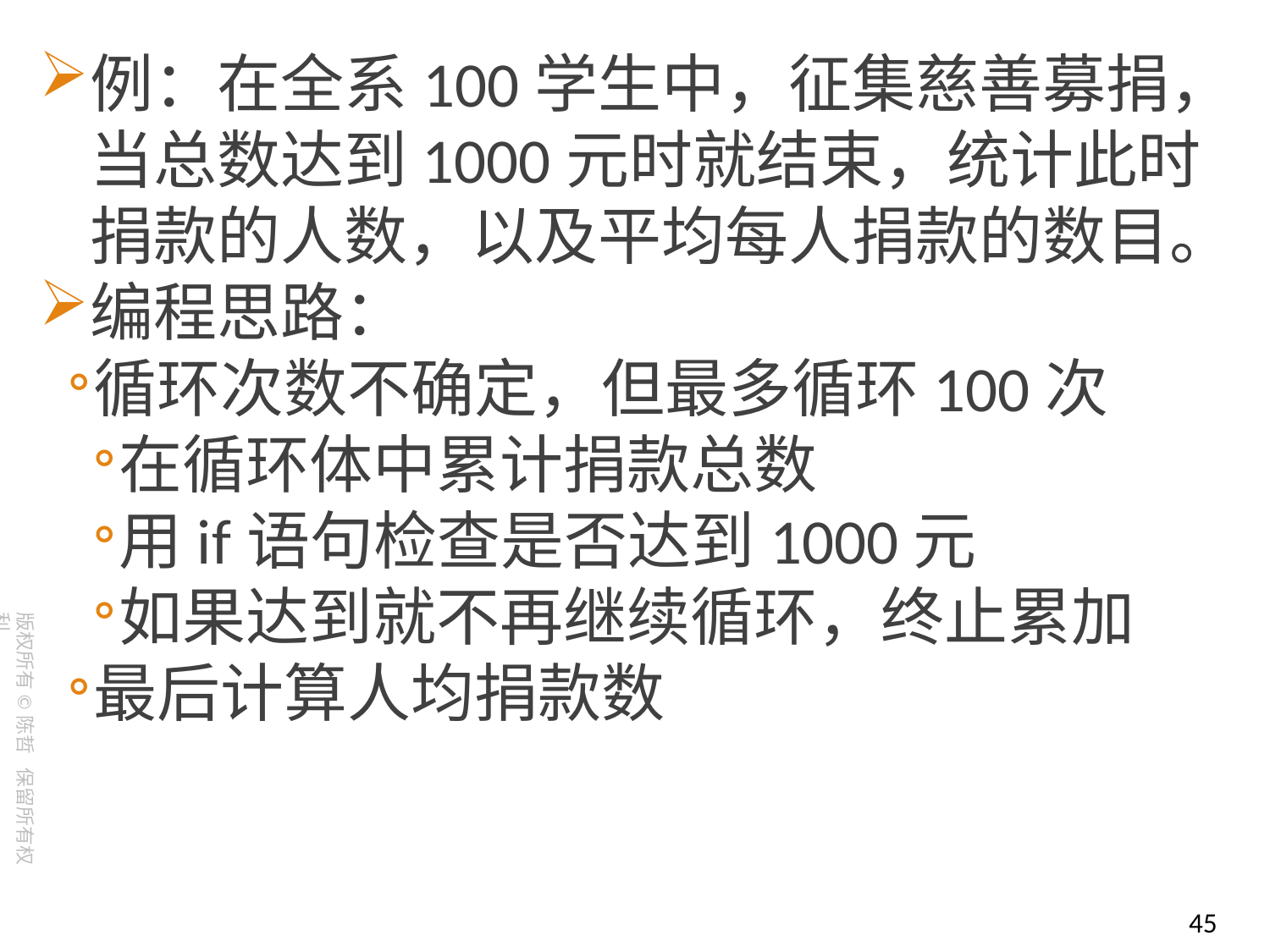

例：在全系100学生中，征集慈善募捐，当总数达到1000元时就结束，统计此时捐款的人数，以及平均每人捐款的数目。
编程思路：
循环次数不确定，但最多循环100次
在循环体中累计捐款总数
用if语句检查是否达到1000元
如果达到就不再继续循环，终止累加
最后计算人均捐款数

45